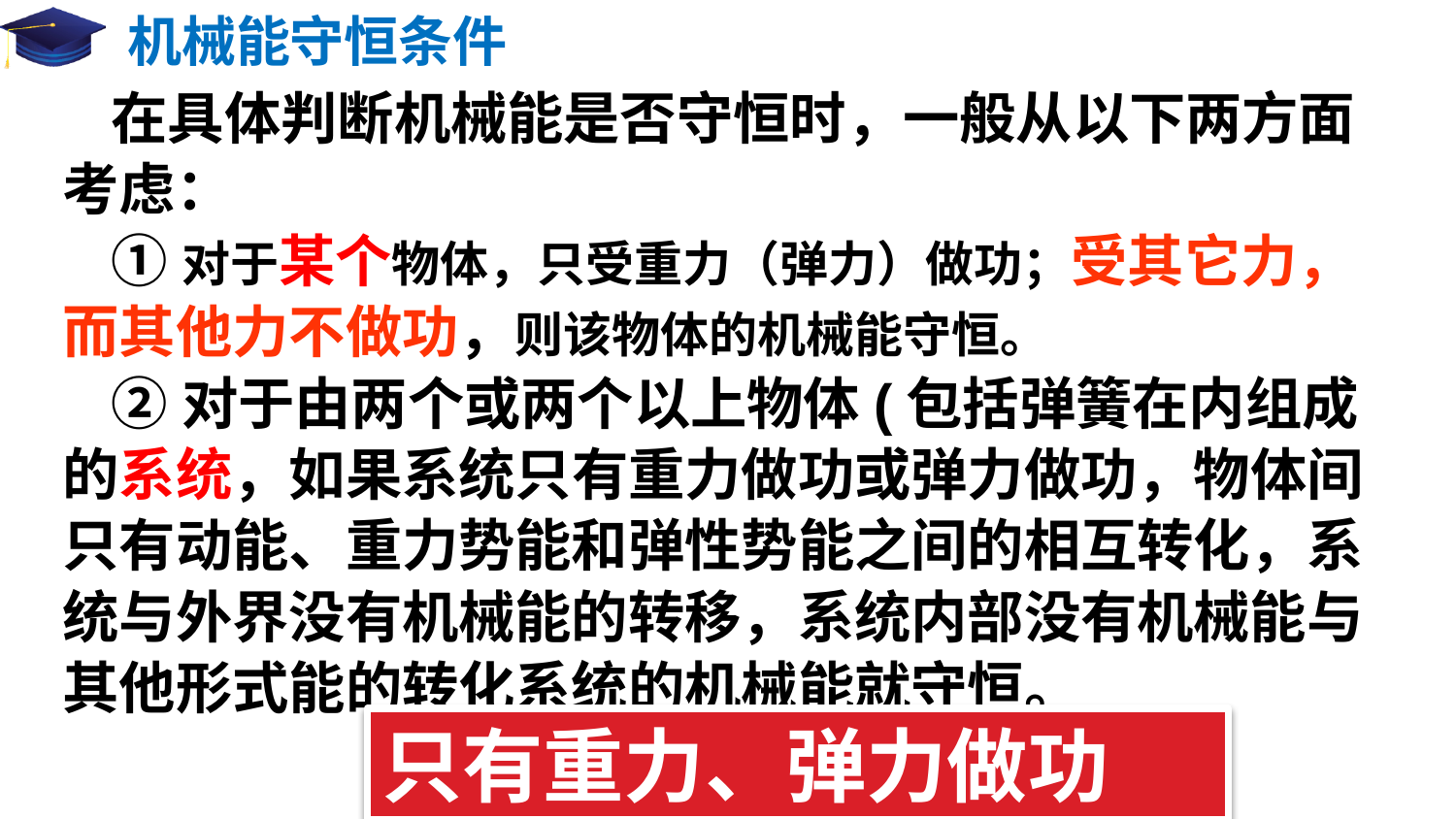

# 机械能守恒条件
在具体判断机械能是否守恒时，一般从以下两方面考虑：
①对于某个物体，只受重力（弹力）做功；受其它力，而其他力不做功，则该物体的机械能守恒。
②对于由两个或两个以上物体(包括弹簧在内组成的系统，如果系统只有重力做功或弹力做功，物体间只有动能、重力势能和弹性势能之间的相互转化，系统与外界没有机械能的转移，系统内部没有机械能与其他形式能的转化系统的机械能就守恒。
只有重力、弹力做功